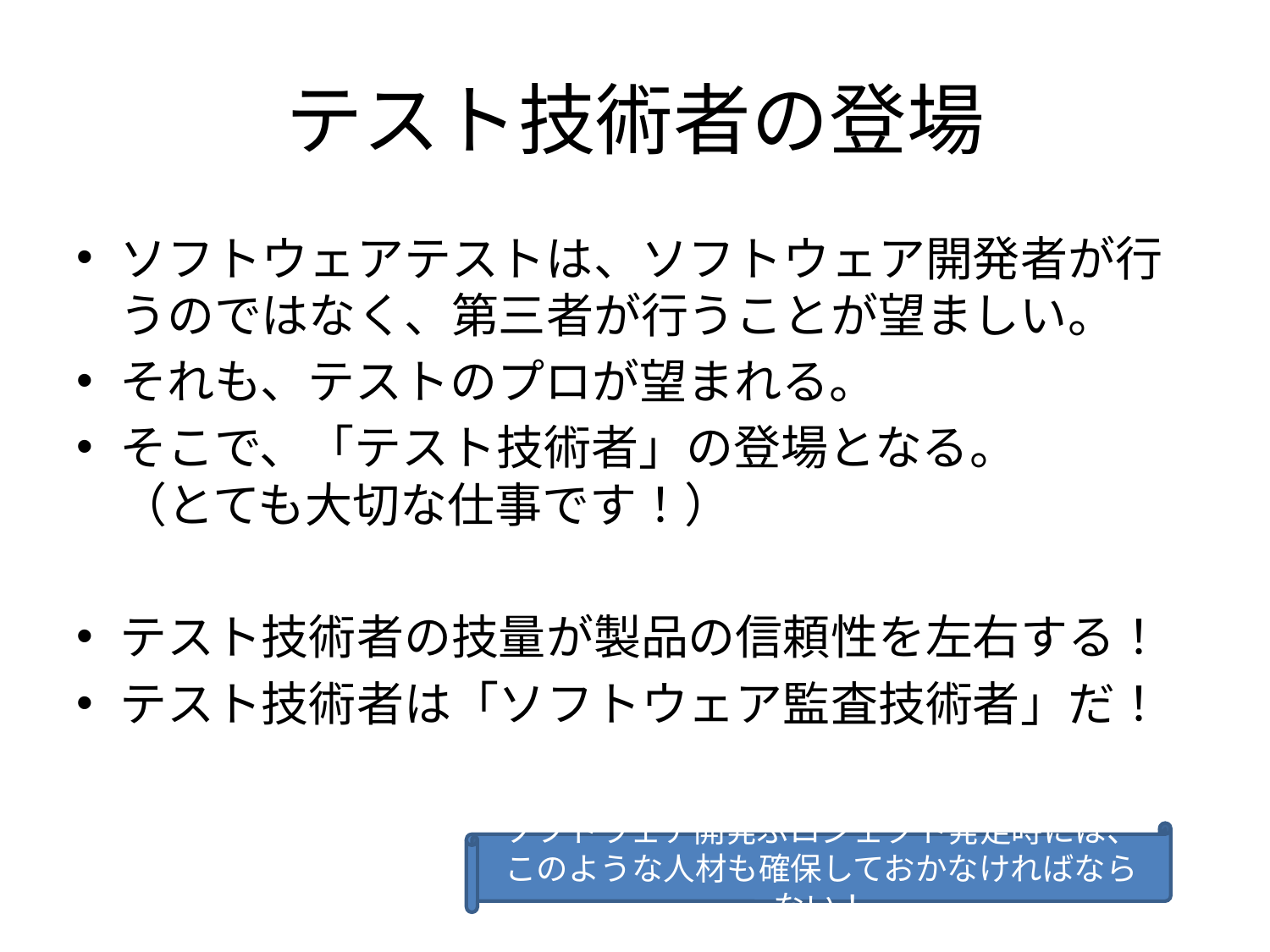

# テスト技術者の登場
ソフトウェアテストは、ソフトウェア開発者が行うのではなく、第三者が行うことが望ましい。
それも、テストのプロが望まれる。
そこで、「テスト技術者」の登場となる。
（とても大切な仕事です！）

テスト技術者の技量が製品の信頼性を左右する！
テスト技術者は「ソフトウェア監査技術者」だ！
ソフトウェア開発ぷロジェクト発足時には、このような人材も確保しておかなければならない！